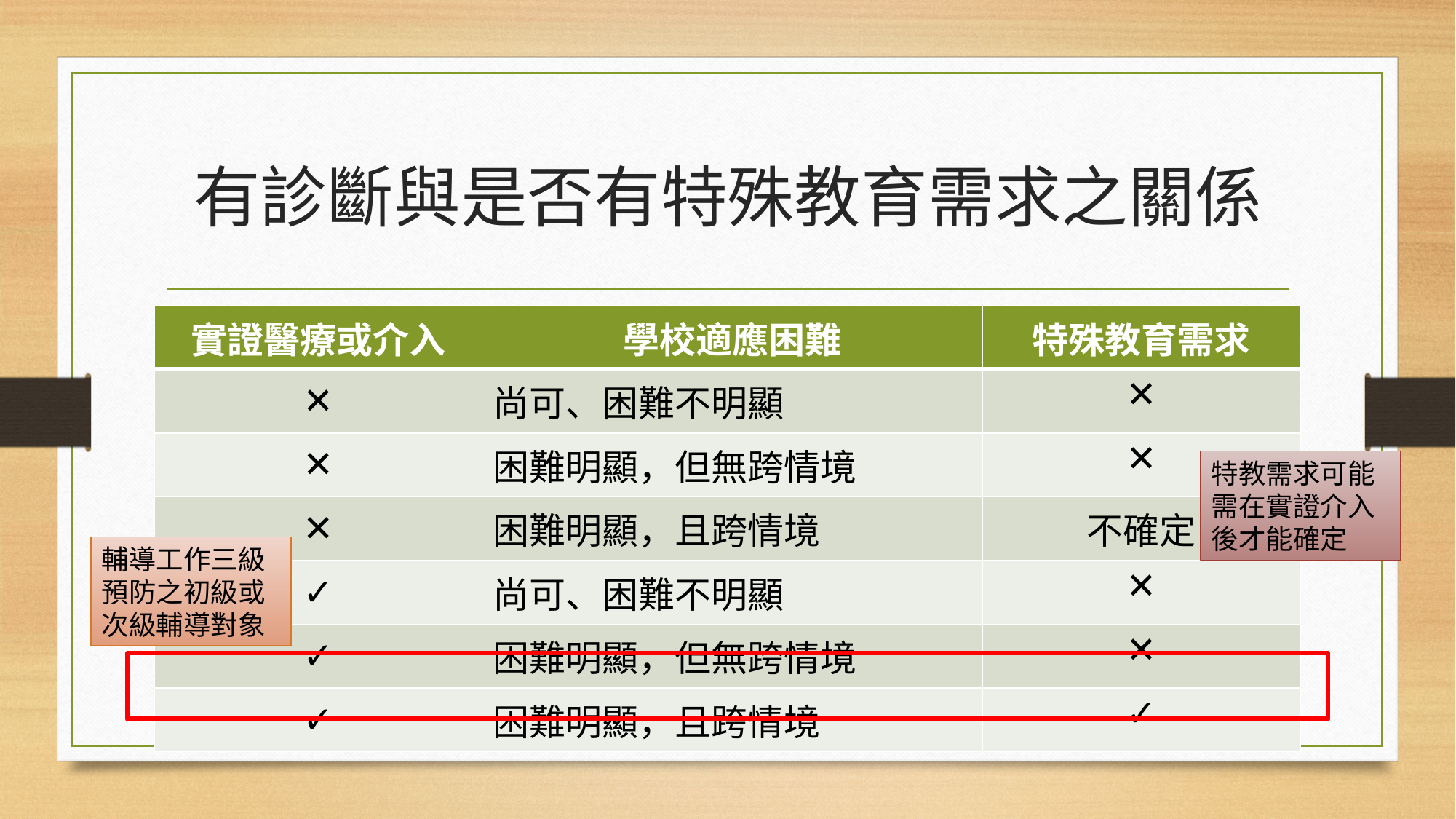

# 有診斷與是否有特殊教育需求之關係
| 實證醫療或介入 | 學校適應困難 | 特殊教育需求 |
| --- | --- | --- |
| ✕ | 尚可、困難不明顯 | ✕ |
| ✕ | 困難明顯，但無跨情境 | ✕ |
| ✕ | 困難明顯，且跨情境 | 不確定 |
| ✓ | 尚可、困難不明顯 | ✕ |
| ✓ | 困難明顯，但無跨情境 | ✕ |
| ✓ | 困難明顯，且跨情境 | ✓ |
特教需求可能需在實證介入後才能確定
輔導工作三級預防之初級或次級輔導對象

16